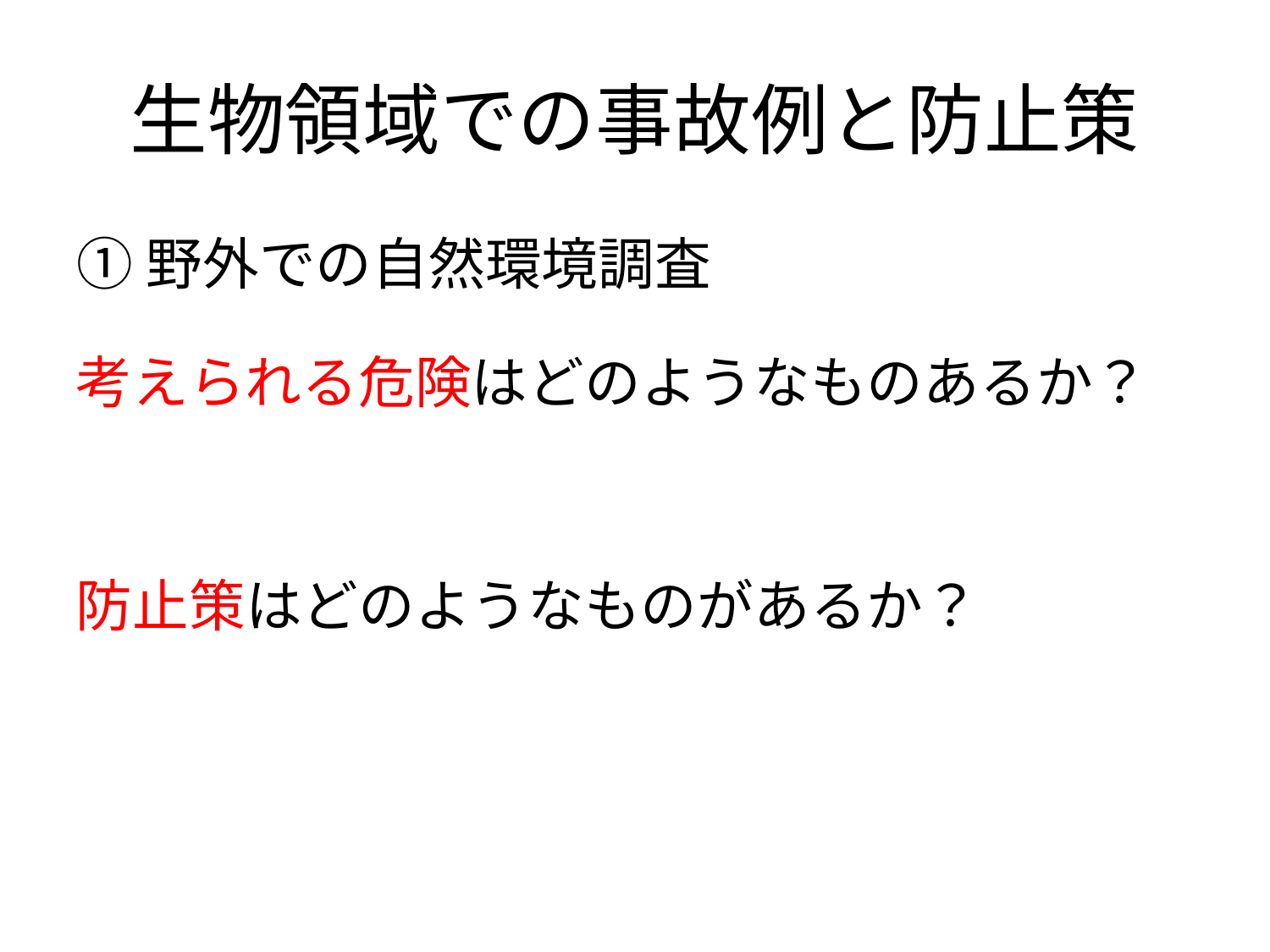

# 生物領域での事故例と防止策
①野外での自然環境調査
考えられる危険はどのようなものあるか？
防止策はどのようなものがあるか？